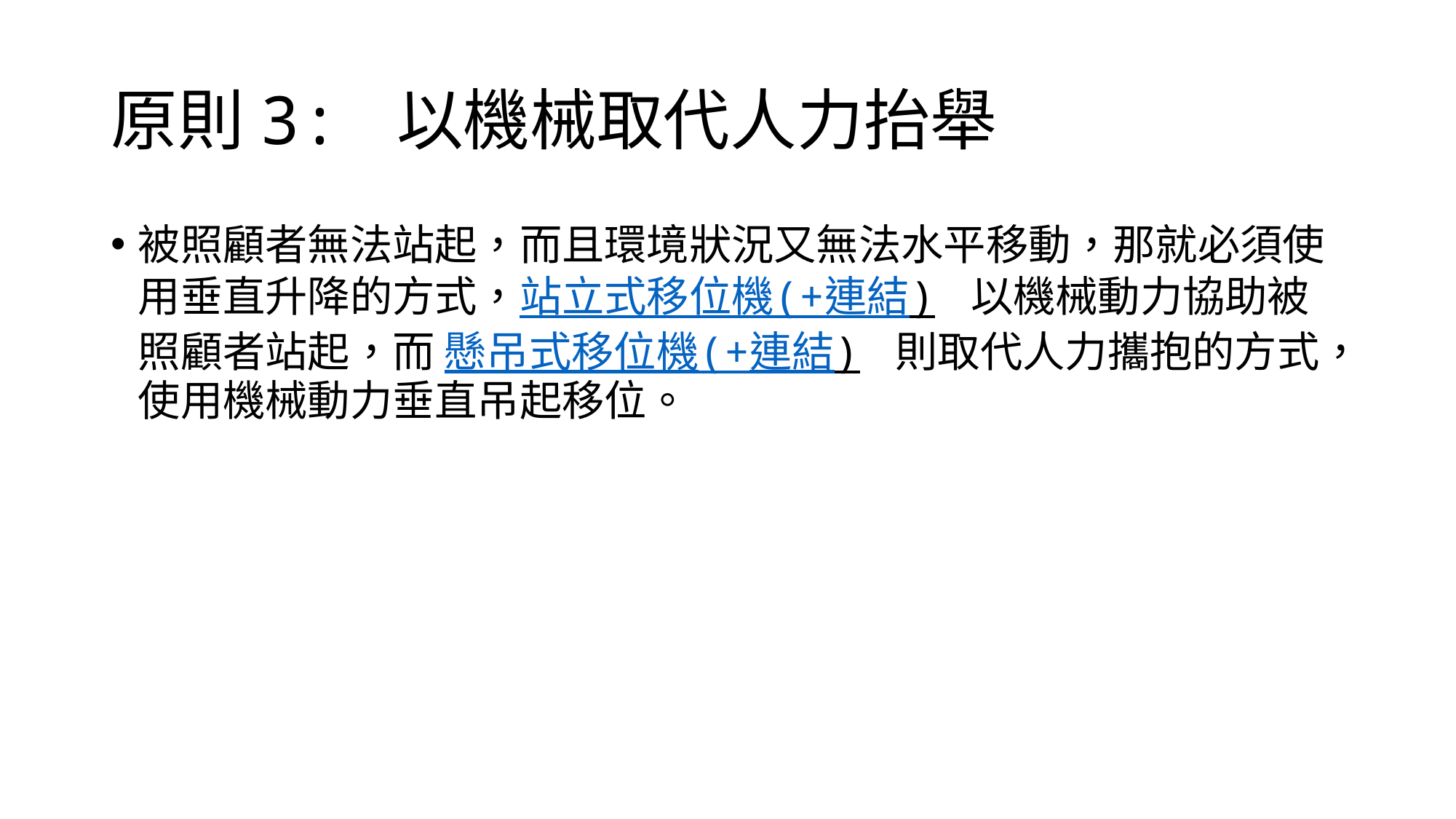

# 原則3: 以機械取代人力抬舉
被照顧者無法站起，而且環境狀況又無法水平移動，那就必須使用垂直升降的方式，站立式移位機(+連結) 以機械動力協助被照顧者站起，而 懸吊式移位機(+連結) 則取代人力攜抱的方式，使用機械動力垂直吊起移位。